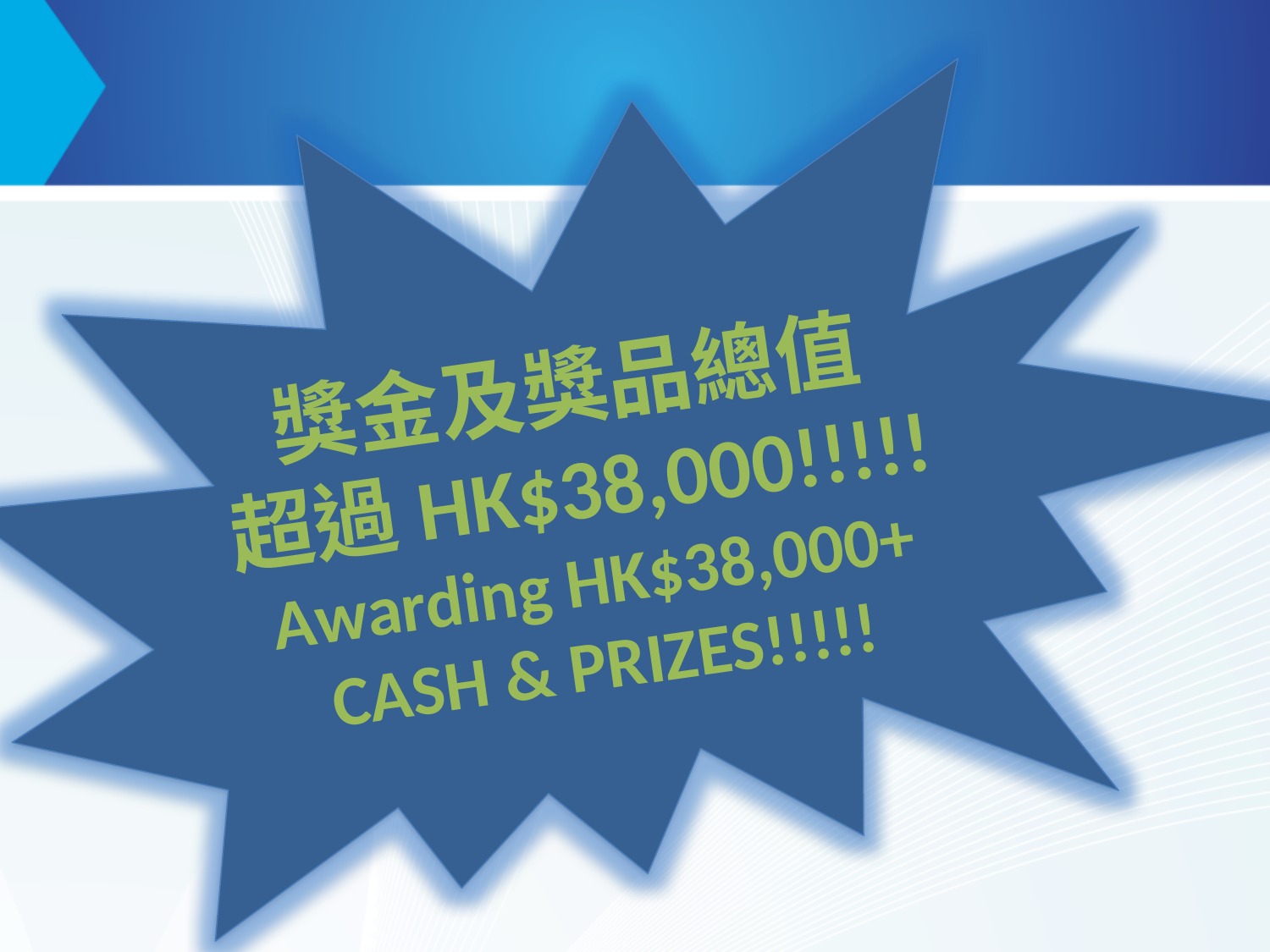

#
獎金及獎品總值
超過HK$38,000!!!!!
Awarding HK$38,000+
CASH & PRIZES!!!!!